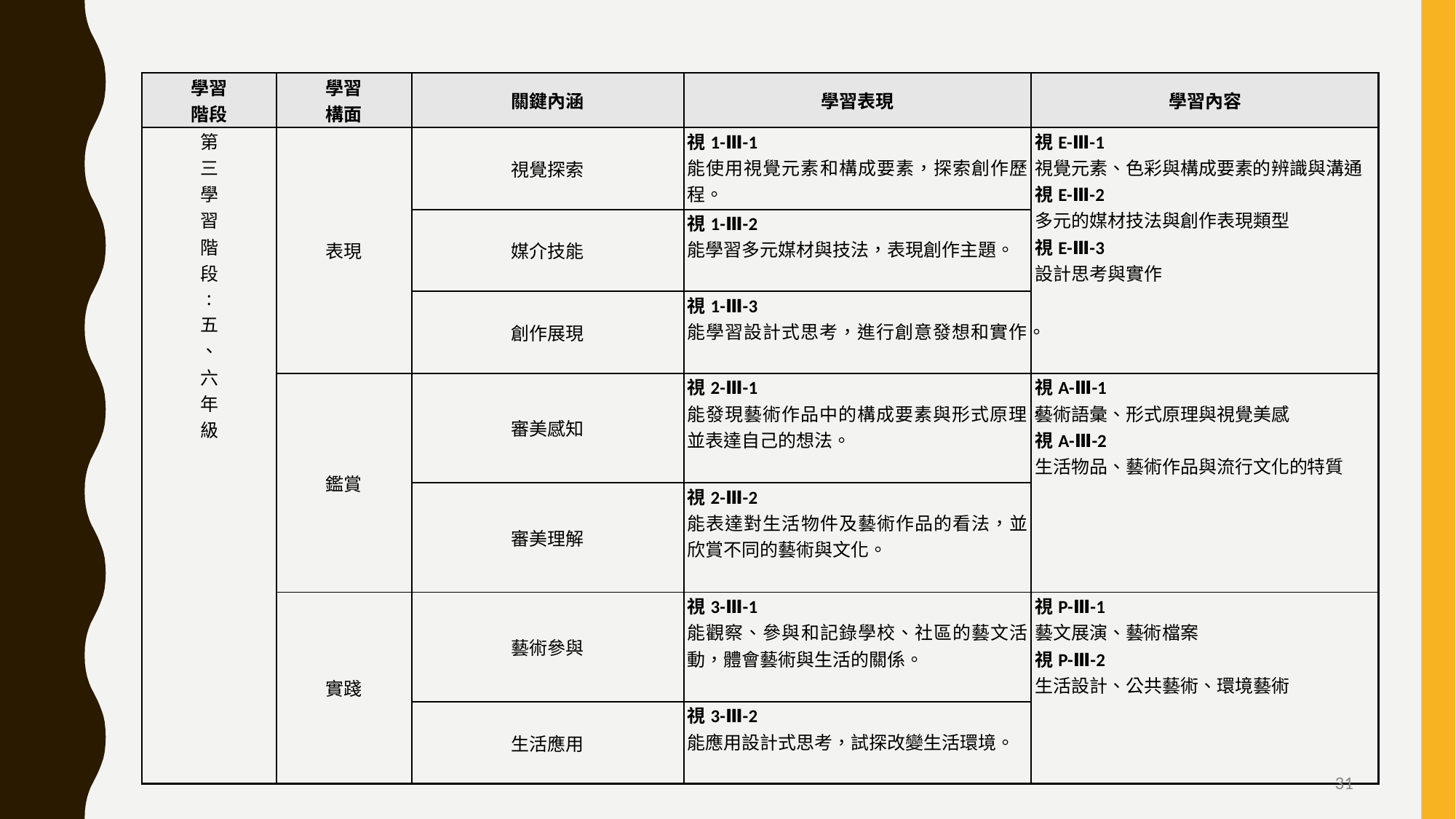

| 學習 階段 | 學習 構面 | 關鍵內涵 | 學習表現 | 學習內容 |
| --- | --- | --- | --- | --- |
| 第 三 學 習 階 段 : 五 、 六 年 級 | 表現 | 視覺探索 | 視1-Ⅲ-1 能使用視覺元素和構成要素，探索創作歷程。 | 視E-Ⅲ-1 視覺元素、色彩與構成要素的辨識與溝通 視E-Ⅲ-2 多元的媒材技法與創作表現類型 視E-Ⅲ-3 設計思考與實作 |
|  |  | 媒介技能 | 視1-Ⅲ-2 能學習多元媒材與技法，表現創作主題。 |  |
|  |  | 創作展現 | 視1-Ⅲ-3 能學習設計式思考，進行創意發想和實作。 |  |
|  | 鑑賞 | 審美感知 | 視2-Ⅲ-1 能發現藝術作品中的構成要素與形式原理，並表達自己的想法。 | 視A-Ⅲ-1 藝術語彙、形式原理與視覺美感 視A-Ⅲ-2 生活物品、藝術作品與流行文化的特質 |
|  |  | 審美理解 | 視2-Ⅲ-2 能表達對生活物件及藝術作品的看法，並欣賞不同的藝術與文化。 |  |
|  | 實踐 | 藝術參與 | 視3-Ⅲ-1 能觀察、參與和記錄學校、社區的藝文活動，體會藝術與生活的關係。 | 視P-Ⅲ-1 藝文展演、藝術檔案 視P-Ⅲ-2 生活設計、公共藝術、環境藝術 |
|  |  | 生活應用 | 視3-Ⅲ-2 能應用設計式思考，試探改變生活環境。 |  |
31